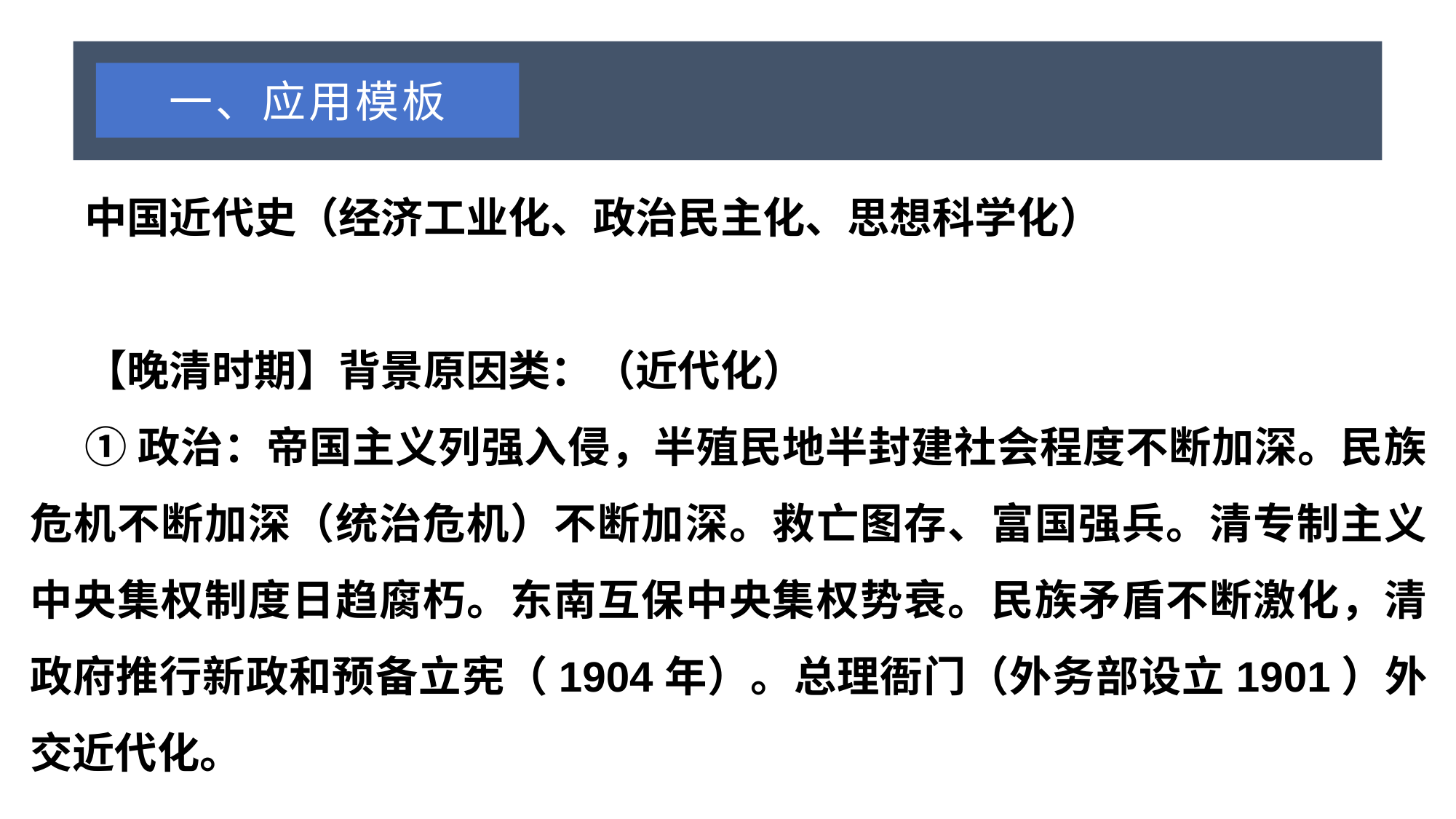

一、应用模板
中国近代史（经济工业化、政治民主化、思想科学化）

【晚清时期】背景原因类：（近代化）
①政治：帝国主义列强入侵，半殖民地半封建社会程度不断加深。民族危机不断加深（统治危机）不断加深。救亡图存、富国强兵。清专制主义中央集权制度日趋腐朽。东南互保中央集权势衰。民族矛盾不断激化，清政府推行新政和预备立宪（1904年）。总理衙门（外务部设立1901）外交近代化。